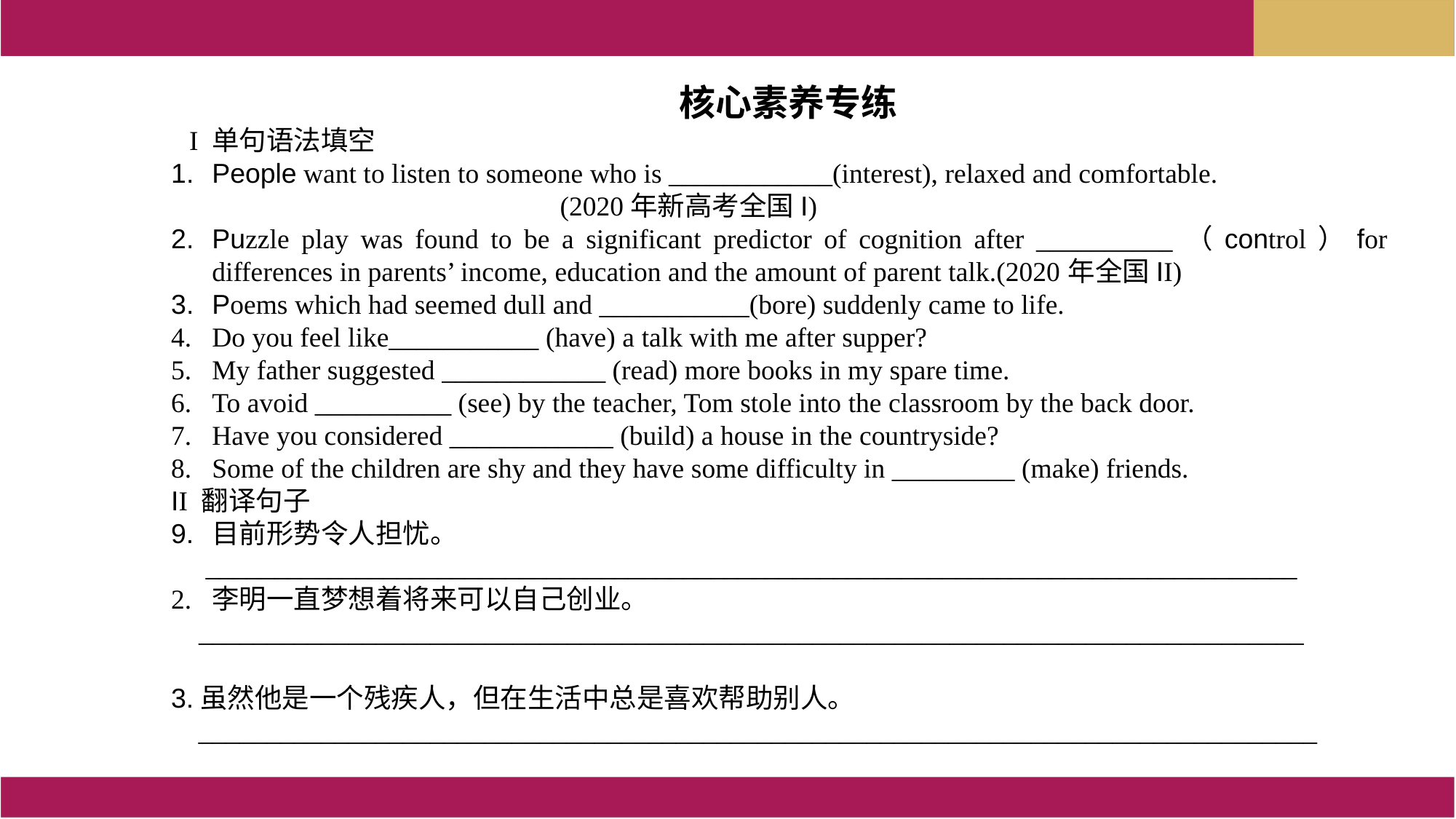

核心素养专练
I 单句语法填空
People want to listen to someone who is ____________(interest), relaxed and comfortable.
 (2020年新高考全国I)
Puzzle play was found to be a significant predictor of cognition after __________（control）for differences in parents’ income, education and the amount of parent talk.(2020年全国II)
Poems which had seemed dull and ___________(bore) suddenly came to life.
Do you feel like___________ (have) a talk with me after supper?
My father suggested ____________ (read) more books in my spare time.
To avoid __________ (see) by the teacher, Tom stole into the classroom by the back door.
Have you considered ____________ (build) a house in the countryside?
Some of the children are shy and they have some difficulty in _________ (make) friends.
II 翻译句子
目前形势令人担忧。
     ________________________________________________________________________________
2.  李明一直梦想着将来可以自己创业。
    _________________________________________________________________________________
3.虽然他是一个残疾人，但在生活中总是喜欢帮助别人。
__________________________________________________________________________________